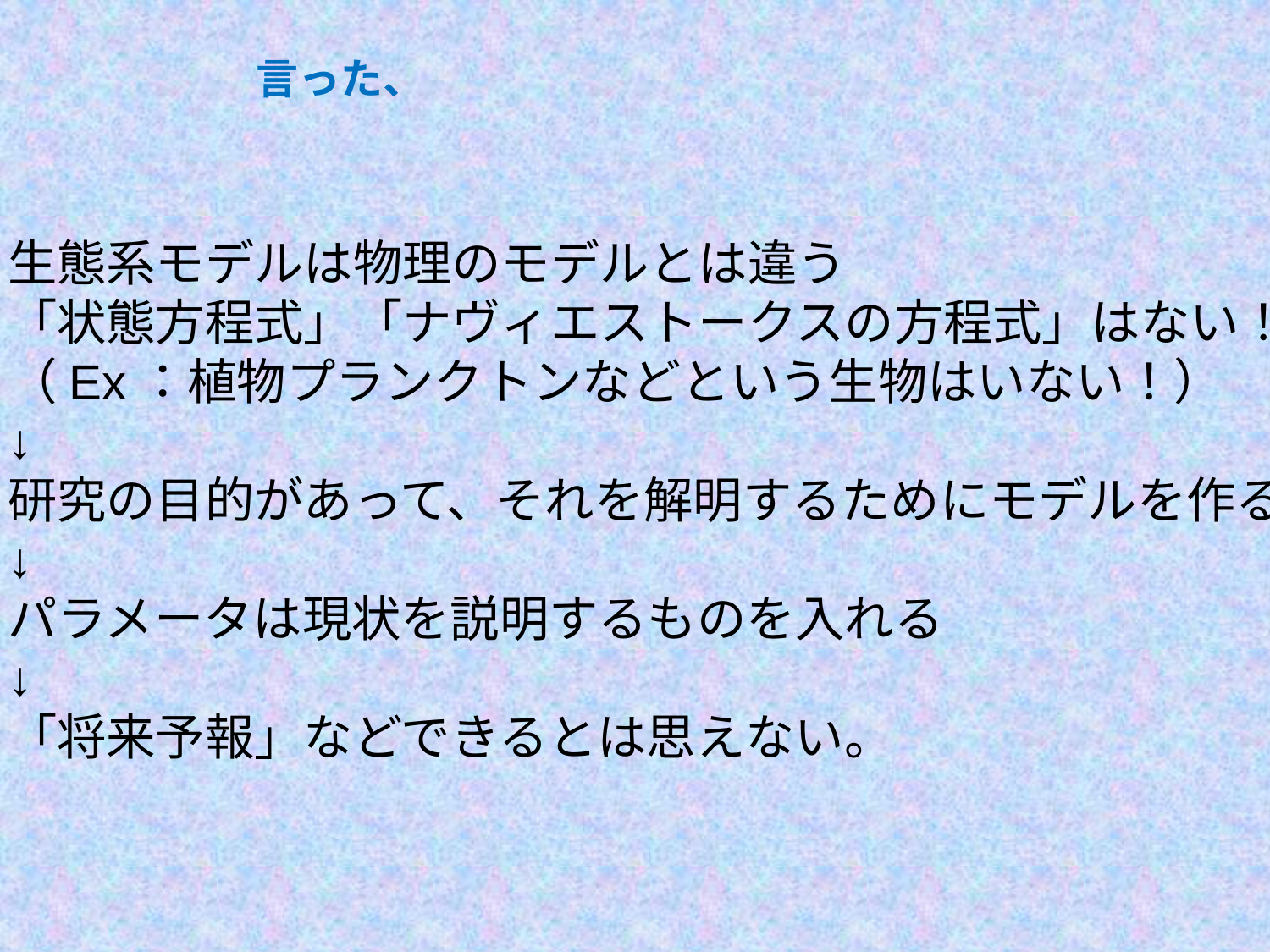

言った、
生態系モデルは物理のモデルとは違う
「状態方程式」「ナヴィエストークスの方程式」はない！
（Ex：植物プランクトンなどという生物はいない！）
↓
研究の目的があって、それを解明するためにモデルを作る。
↓
パラメータは現状を説明するものを入れる
↓
「将来予報」などできるとは思えない。